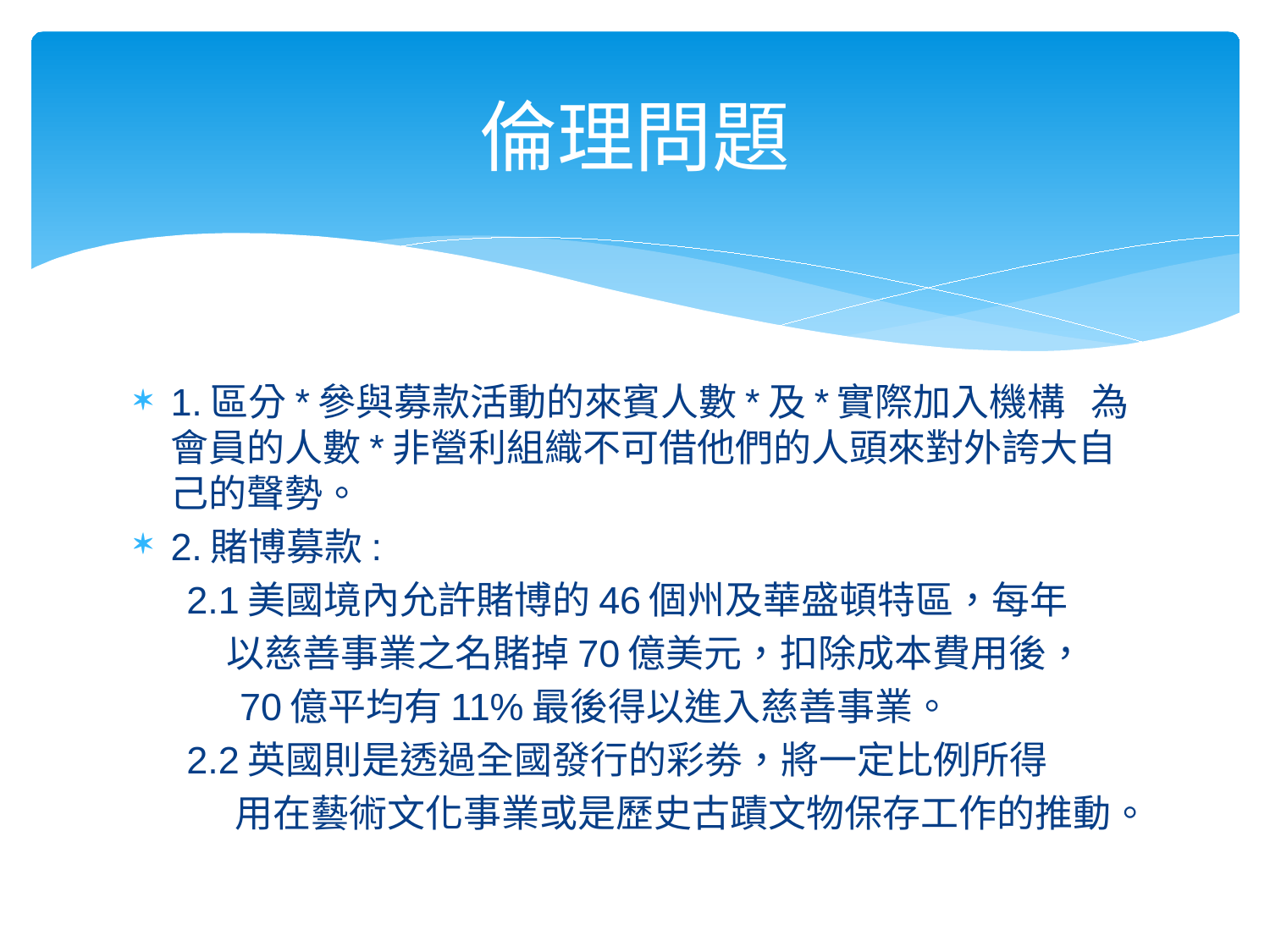

# 倫理問題
1.區分*參與募款活動的來賓人數*及*實際加入機構   為會員的人數*非營利組織不可借他們的人頭來對外誇大自己的聲勢。
2.賭博募款:
     2.1美國境內允許賭博的46個州及華盛頓特區，每年
          以慈善事業之名賭掉70億美元，扣除成本費用後，
          70億平均有11%最後得以進入慈善事業。
     2.2英國則是透過全國發行的彩劵，將一定比例所得
           用在藝術文化事業或是歷史古蹟文物保存工作的推動。